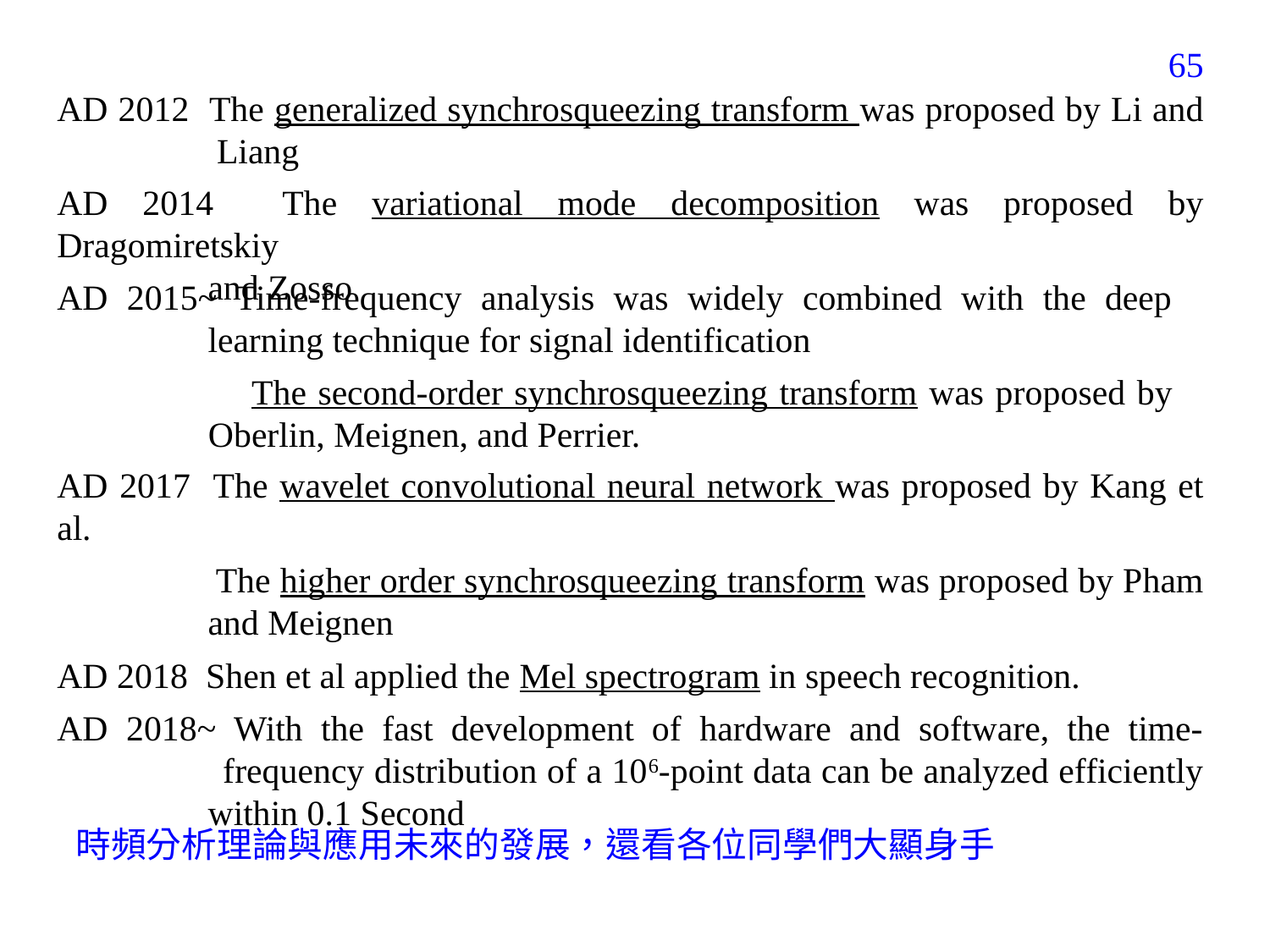

65
AD 2012  The generalized synchrosqueezing transform was proposed by Li and
                  Liang
AD 2014  The variational mode decomposition was proposed by Dragomiretskiy
                 and Zosso
AD 2015~ Time-frequency analysis was widely combined with the deep
                 learning technique for signal identification
                 The second-order synchrosqueezing transform was proposed by
                 Oberlin, Meignen, and Perrier.
AD 2017  The wavelet convolutional neural network was proposed by Kang et al.
                 The higher order synchrosqueezing transform was proposed by Pham
                 and Meignen
AD 2018  Shen et al applied the Mel spectrogram in speech recognition.
AD 2018~ With the fast development of hardware and software, the time-
                 frequency distribution of a 106-point data can be analyzed efficiently
                 within 0.1 Second
時頻分析理論與應用未來的發展，還看各位同學們大顯身手